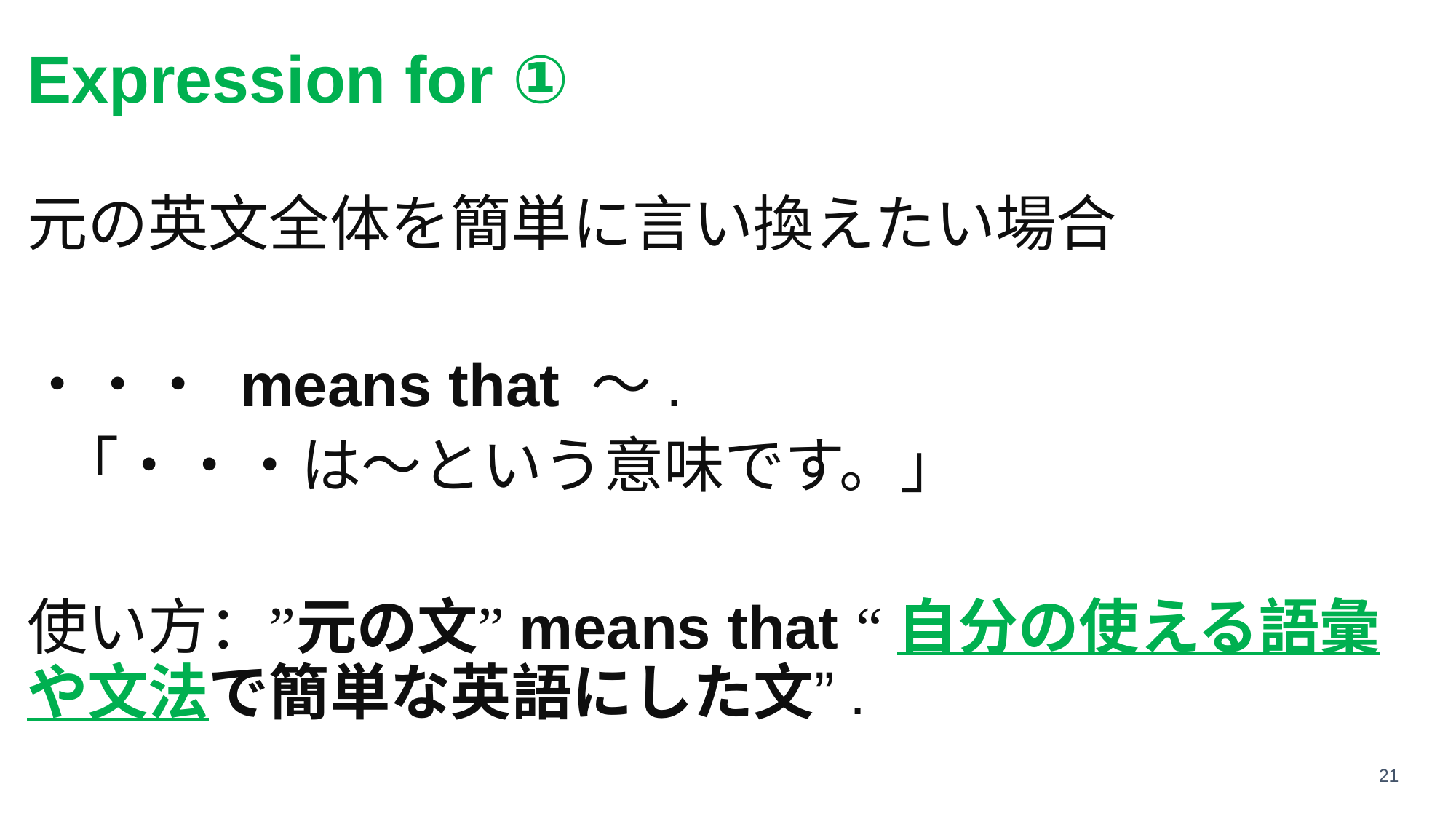

# Expression for ①
元の英文全体を簡単に言い換えたい場合

・・・ means that 〜.
 「・・・は〜という意味です。」

使い方：”元の文”means that “自分の使える語彙や文法で簡単な英語にした文”.